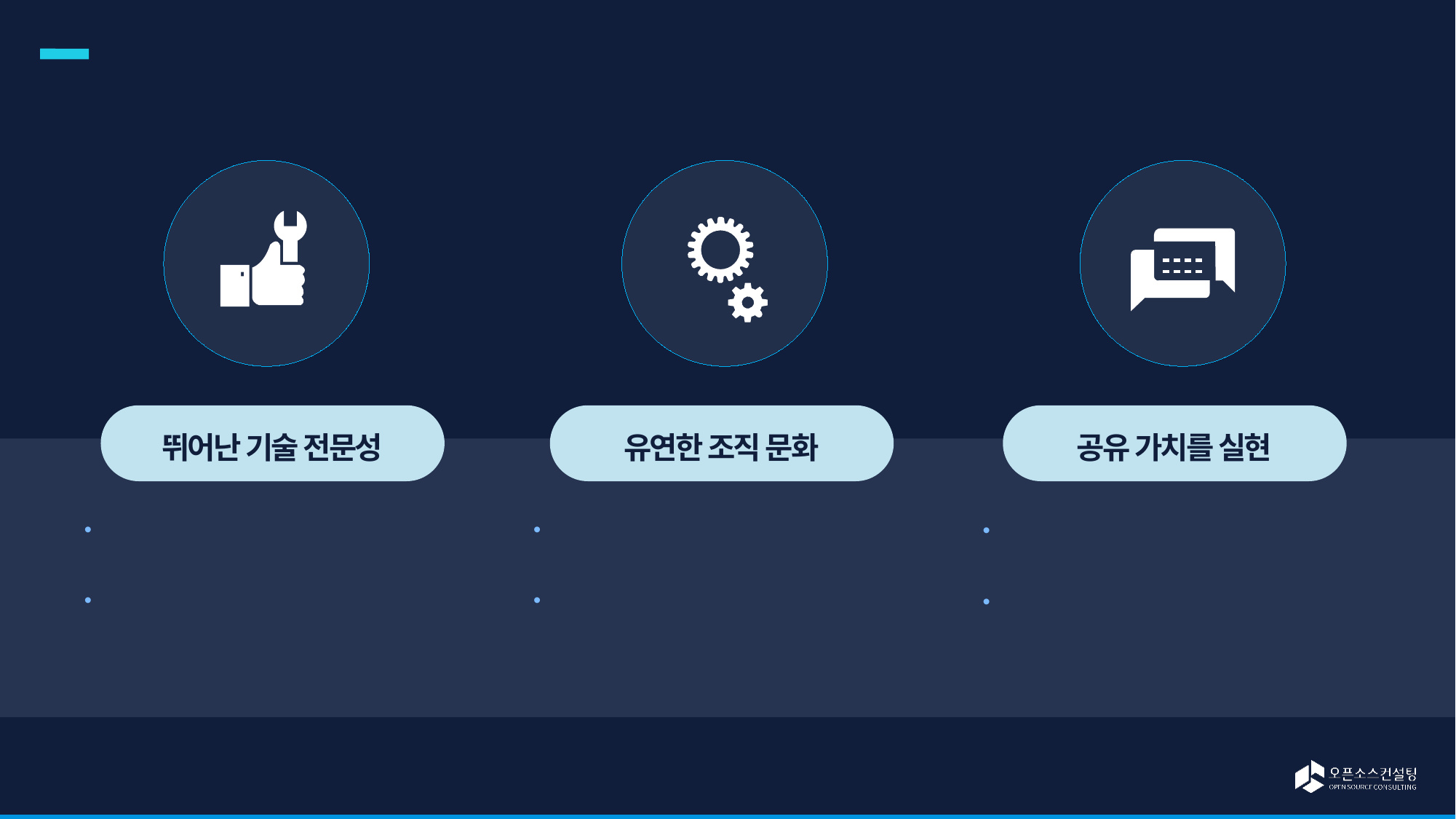

# Our Capabilities

뛰어난 기술 전문성
유연한 조직 문화
공유 가치를 실현

대표이사 및 핵심 임원이 20년 이상의
업력을 보유
구성원의 70% 이상이 오픈소스,
클라우드 분야 기술 인력으로 구성
애자일한 조직 문화와 협업 환경을
사내에 조성
고객 및 시장의 요구사항을 제품에
빠르게 반영하는 Time to market 전략 실행
자체 개발 제품을 오픈소스 기반으로
모두 공개
오픈소스 생태계 발전을 위해 커뮤니티에 지속적인 지원과 기부 실천